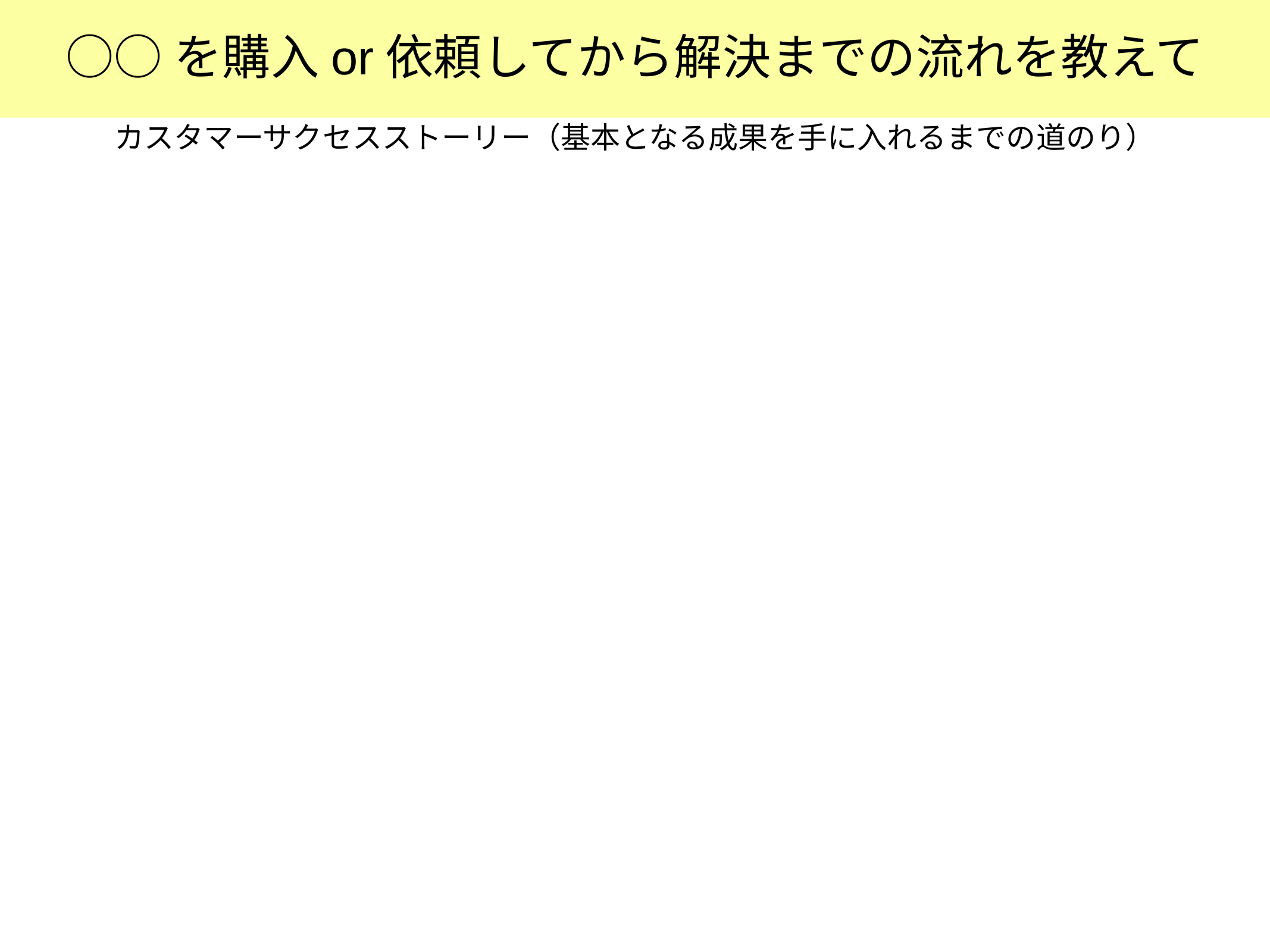

○○を購入or依頼してから解決までの流れを教えて

カスタマーサクセスストーリー（基本となる成果を手に入れるまでの道のり）